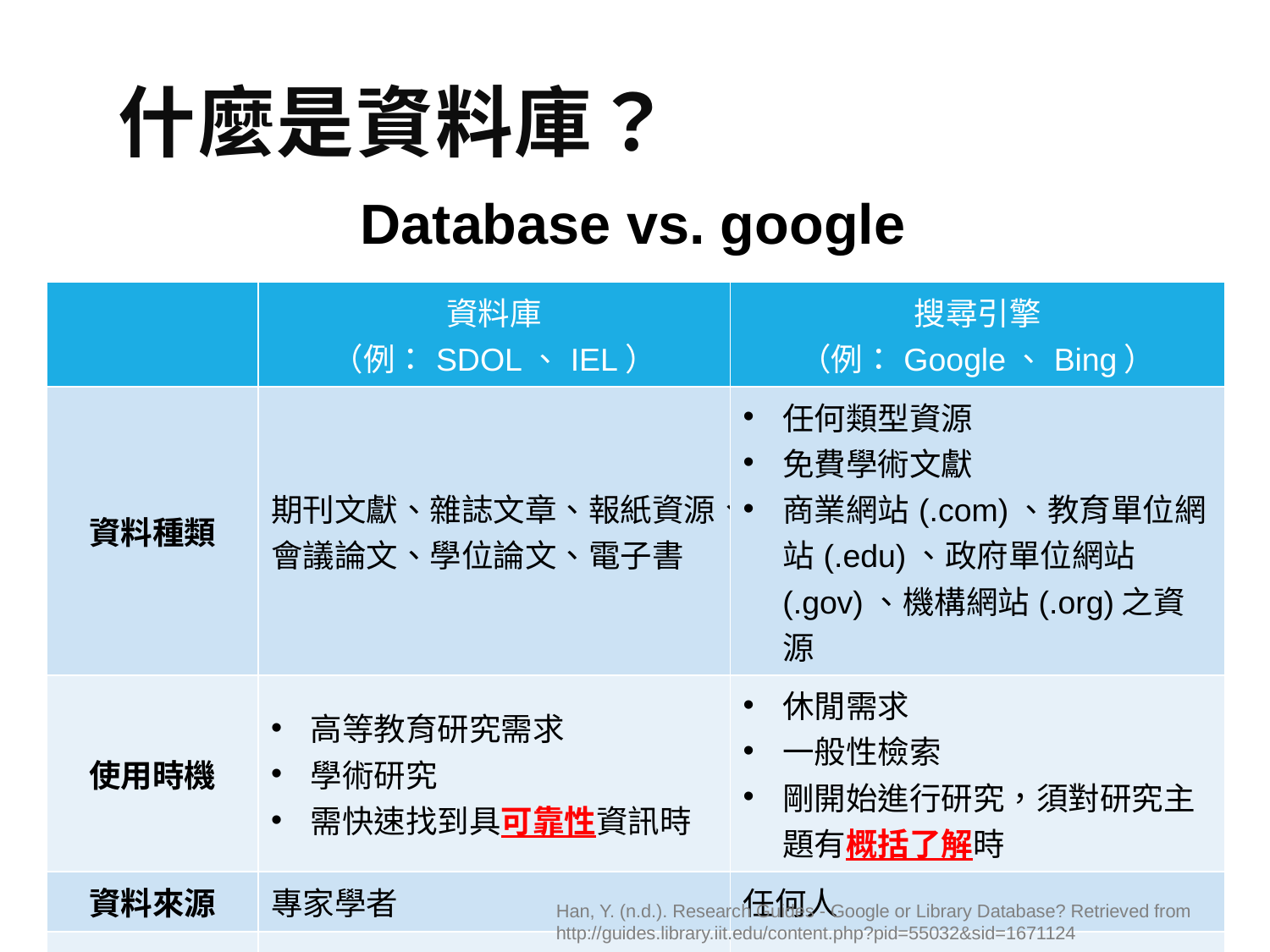

# 什麼是資料庫？
Database vs. google
|  | 資料庫 （例：SDOL、IEL） | 搜尋引擎 （例：Google、Bing） |
| --- | --- | --- |
| 資料種類 | 期刊文獻、雜誌文章、報紙資源、會議論文、學位論文、電子書 | 任何類型資源 免費學術文獻 商業網站(.com)、教育單位網站(.edu)、政府單位網站(.gov)、機構網站(.org)之資源 |
| 使用時機 | 高等教育研究需求 學術研究 需快速找到具可靠性資訊時 | 休閒需求 一般性檢索 剛開始進行研究，須對研究主題有概括了解時 |
| 資料來源 | 專家學者 | 任何人 |
| 資料可靠性 | 經專家學者評定可靠且精確 | 無人評定資源準確性 |
Han, Y. (n.d.). Research Guides - Google or Library Database? Retrieved from http://guides.library.iit.edu/content.php?pid=55032&sid=1671124
16